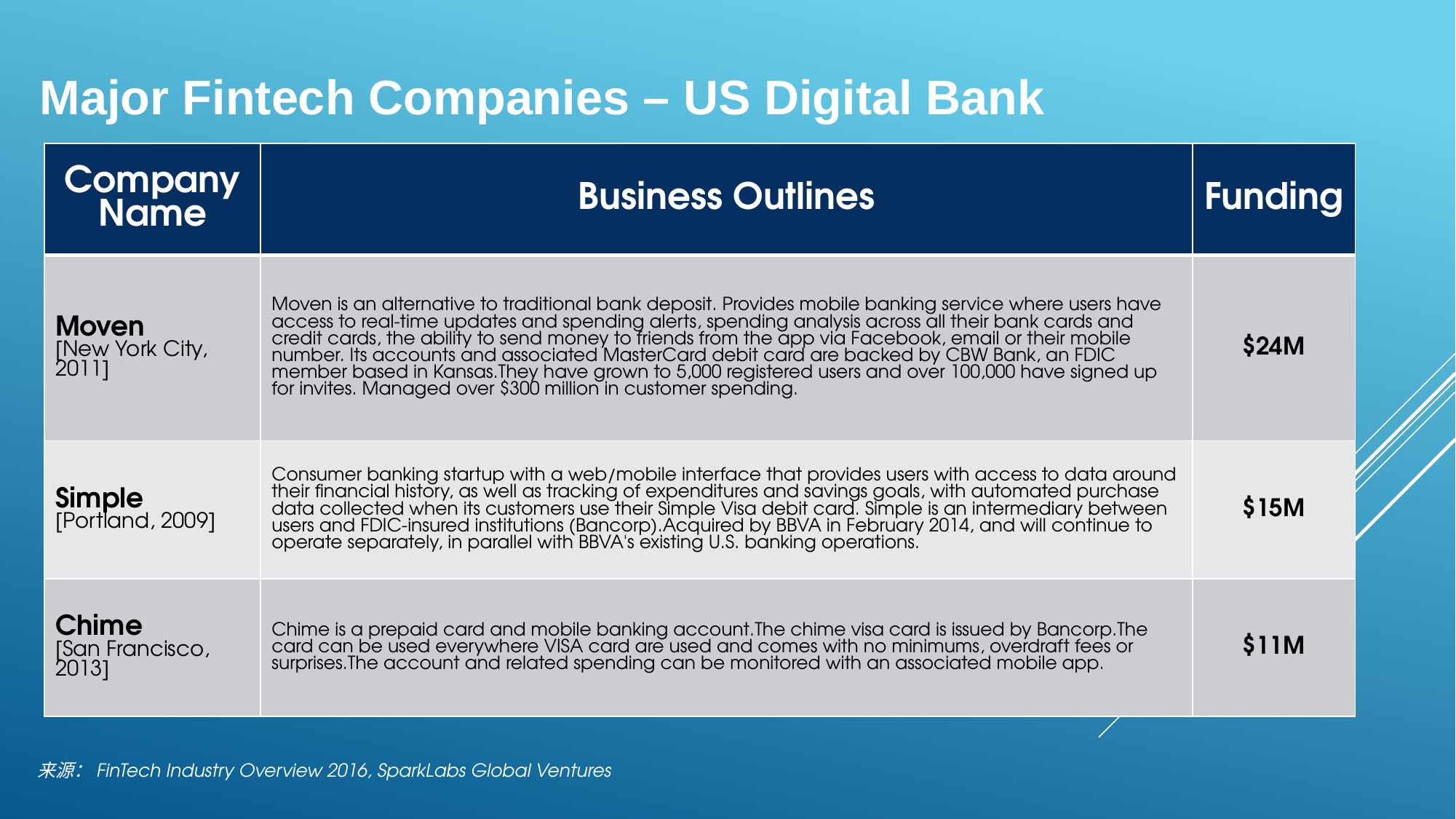

Major Fintech Companies – US Digital Bank
| Company Name | Business Outlines | Funding |
| --- | --- | --- |
| Moven [New York City, 2011] | Moven is an alternative to traditional bank deposit. Provides mobile banking service where users have access to real-time updates and spending alerts, spending analysis across all their bank cards and credit cards, the ability to send money to friends from the app via Facebook, email or their mobile number. Its accounts and associated MasterCard debit card are backed by CBW Bank, an FDIC member based in Kansas.They have grown to 5,000 registered users and over 100,000 have signed up for invites. Managed over $300 million in customer spending. | $24M |
| Simple [Portland, 2009] | Consumer banking startup with a web/mobile interface that provides users with access to data around their ﬁnancial history, as well as tracking of expenditures and savings goals, with automated purchase data collected when its customers use their Simple Visa debit card. Simple is an intermediary between users and FDIC-insured institutions (Bancorp).Acquired by BBVA in February 2014, and will continue to operate separately, in parallel with BBVA's existing U.S. banking operations. | $15M |
| Chime [San Francisco, 2013] | Chime is a prepaid card and mobile banking account.The chime visa card is issued by Bancorp.The card can be used everywhere VISA card are used and comes with no minimums, overdraft fees or surprises.The account and related spending can be monitored with an associated mobile app. | $11M |
来源：FinTech Industry Overview 2016, SparkLabs Global Ventures